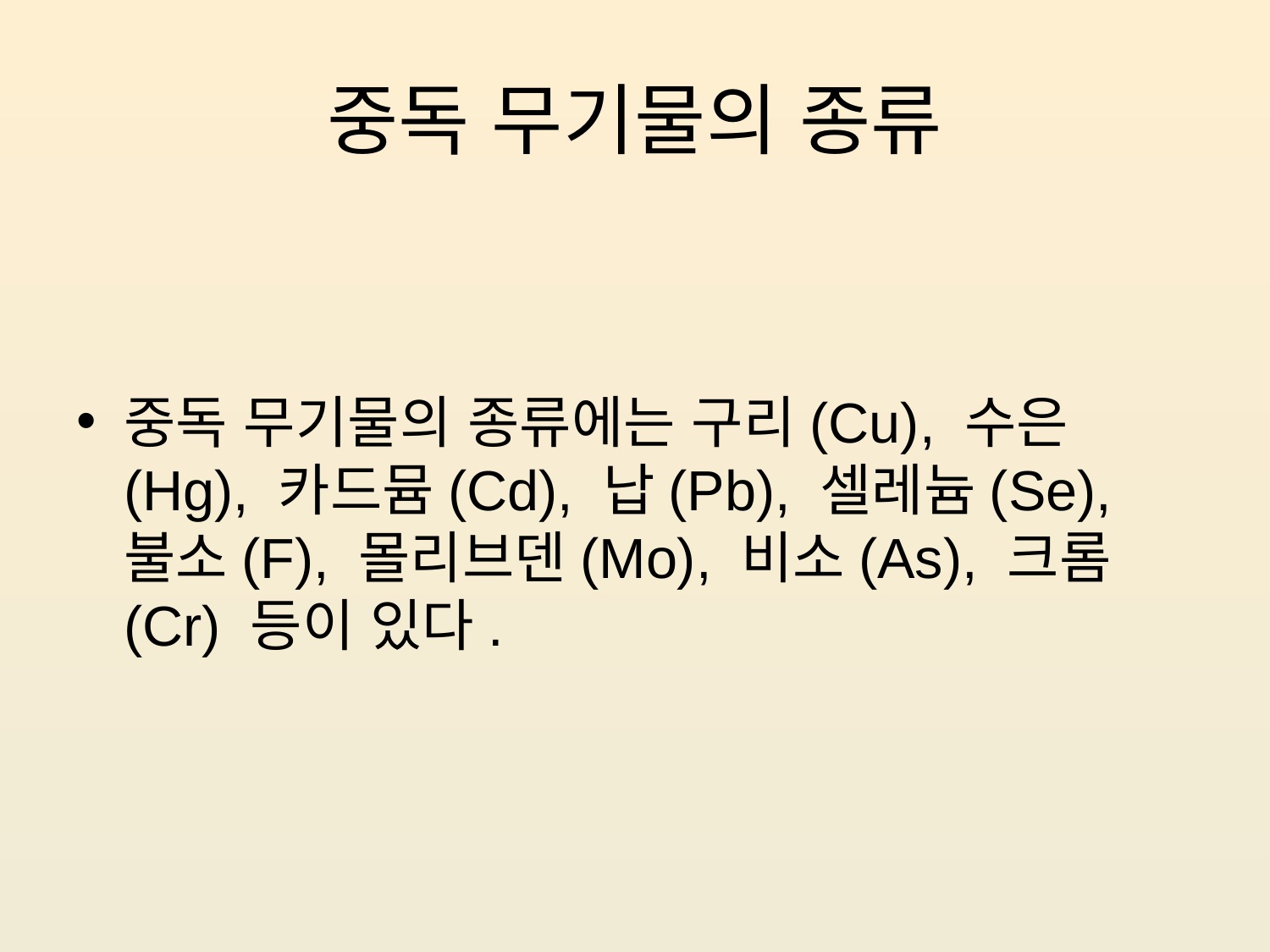

# 중독 무기물의 종류

중독 무기물의 종류에는 구리(Cu), 수은(Hg), 카드뮴(Cd), 납(Pb), 셀레늄(Se), 불소(F), 몰리브덴(Mo), 비소(As), 크롬(Cr) 등이 있다.